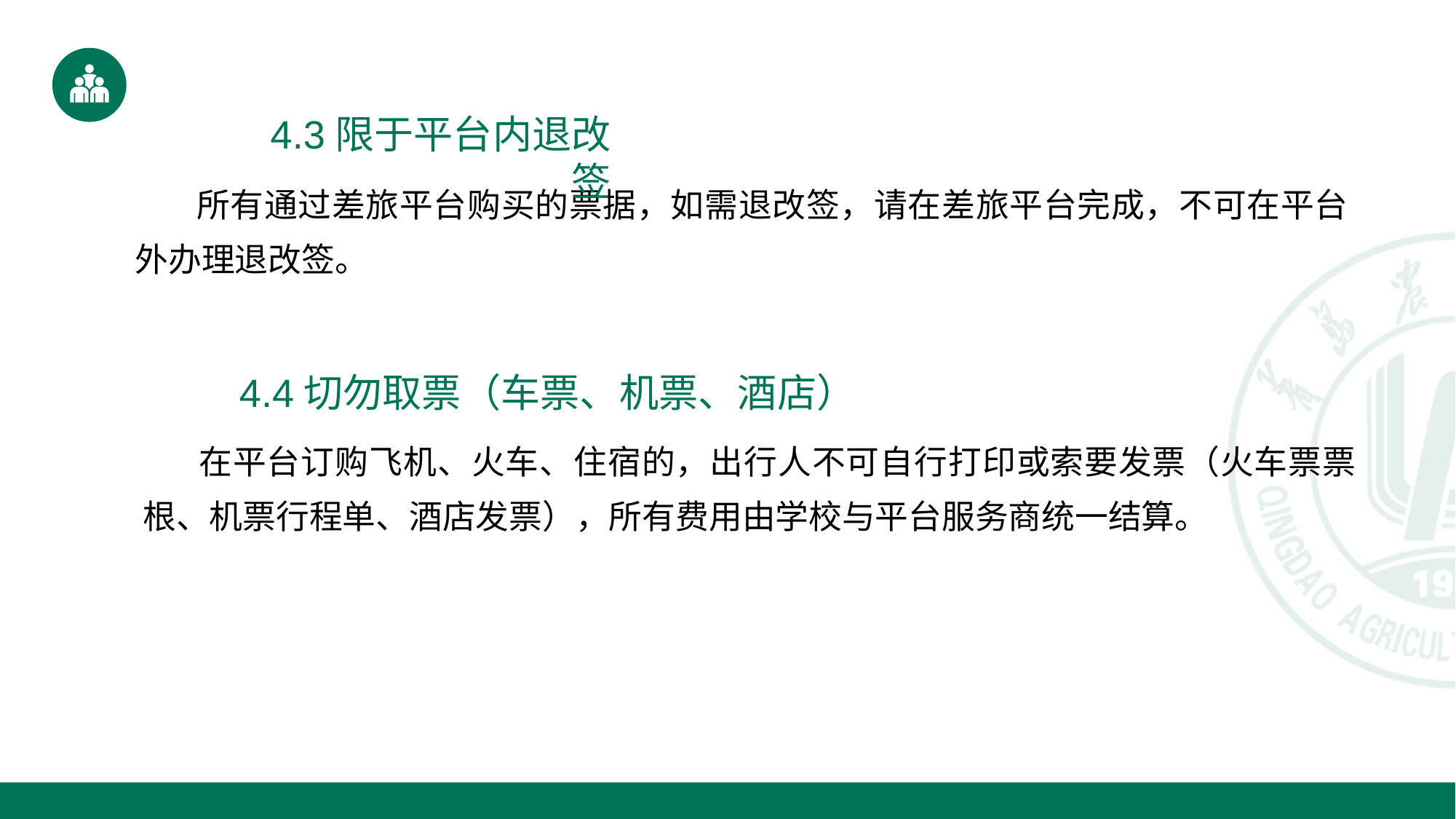

4.3限于平台内退改签
        所有通过差旅平台购买的票据，如需退改签，请在差旅平台完成，不可在平台外办理退改签。
4.4切勿取票（车票、机票、酒店）
       在平台订购飞机、火车、住宿的，出行人不可自行打印或索要发票（火车票票根、机票行程单、酒店发票），所有费用由学校与平台服务商统一结算。